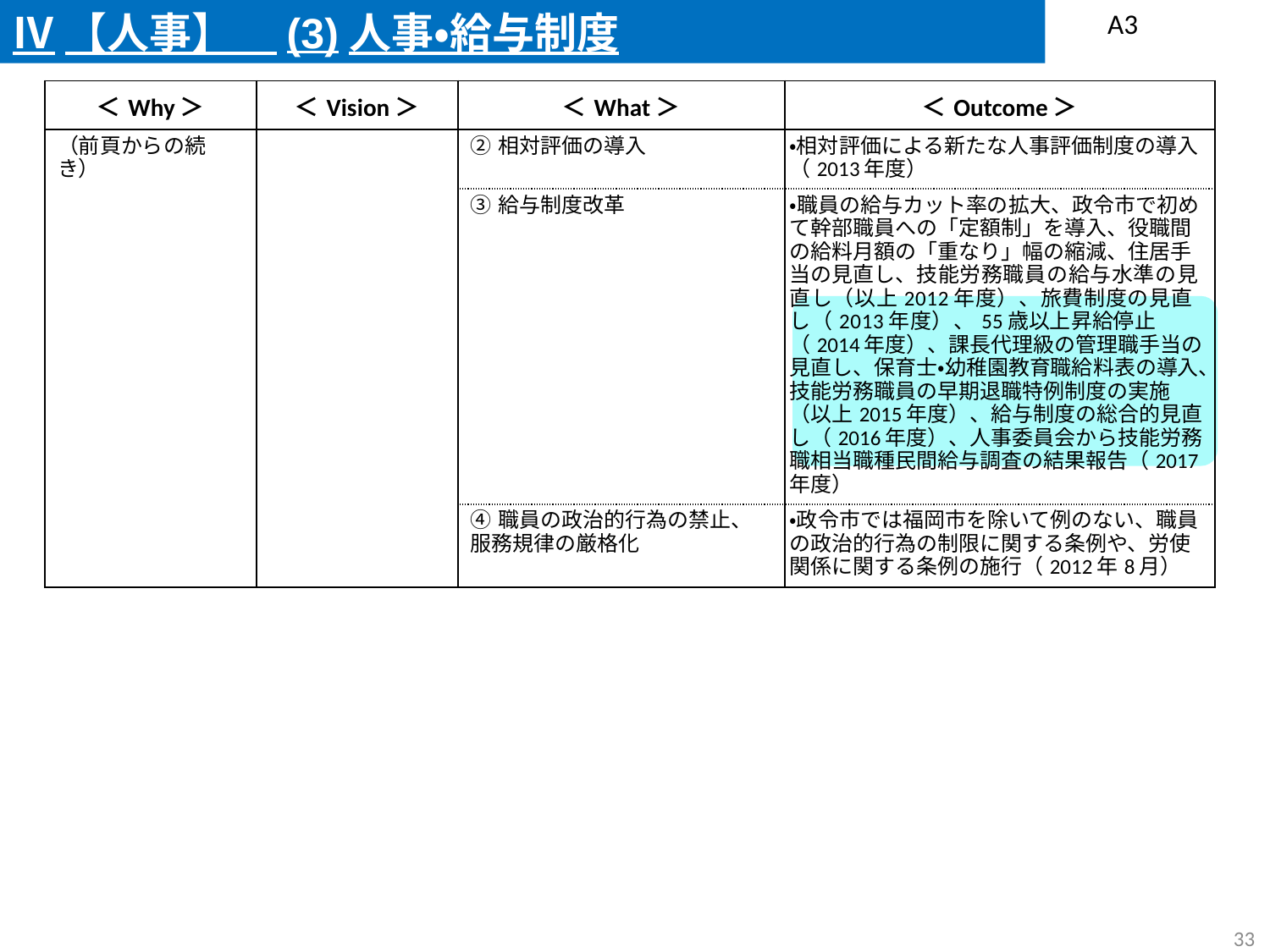

Ⅳ【人事】　(3)人事・給与制度
A3
| ＜Why＞ | ＜Vision＞ | ＜What＞ | ＜Outcome＞ |
| --- | --- | --- | --- |
| （前頁からの続き） |  | ②相対評価の導入 | ・相対評価による新たな人事評価制度の導入（2013年度） |
|  |  | ③給与制度改革 | ・職員の給与カット率の拡大、政令市で初めて幹部職員への「定額制」を導入、役職間の給料月額の「重なり」幅の縮減、住居手当の見直し、技能労務職員の給与水準の見直し（以上2012年度）、旅費制度の見直し（2013年度）、55歳以上昇給停止（2014年度）、課長代理級の管理職手当の見直し、保育士・幼稚園教育職給料表の導入、技能労務職員の早期退職特例制度の実施（以上2015年度）、給与制度の総合的見直し（2016年度）、人事委員会から技能労務職相当職種民間給与調査の結果報告（2017年度） |
|  |  | ④職員の政治的行為の禁止、服務規律の厳格化 | ・政令市では福岡市を除いて例のない、職員の政治的行為の制限に関する条例や、労使関係に関する条例の施行（2012年8月） |

33